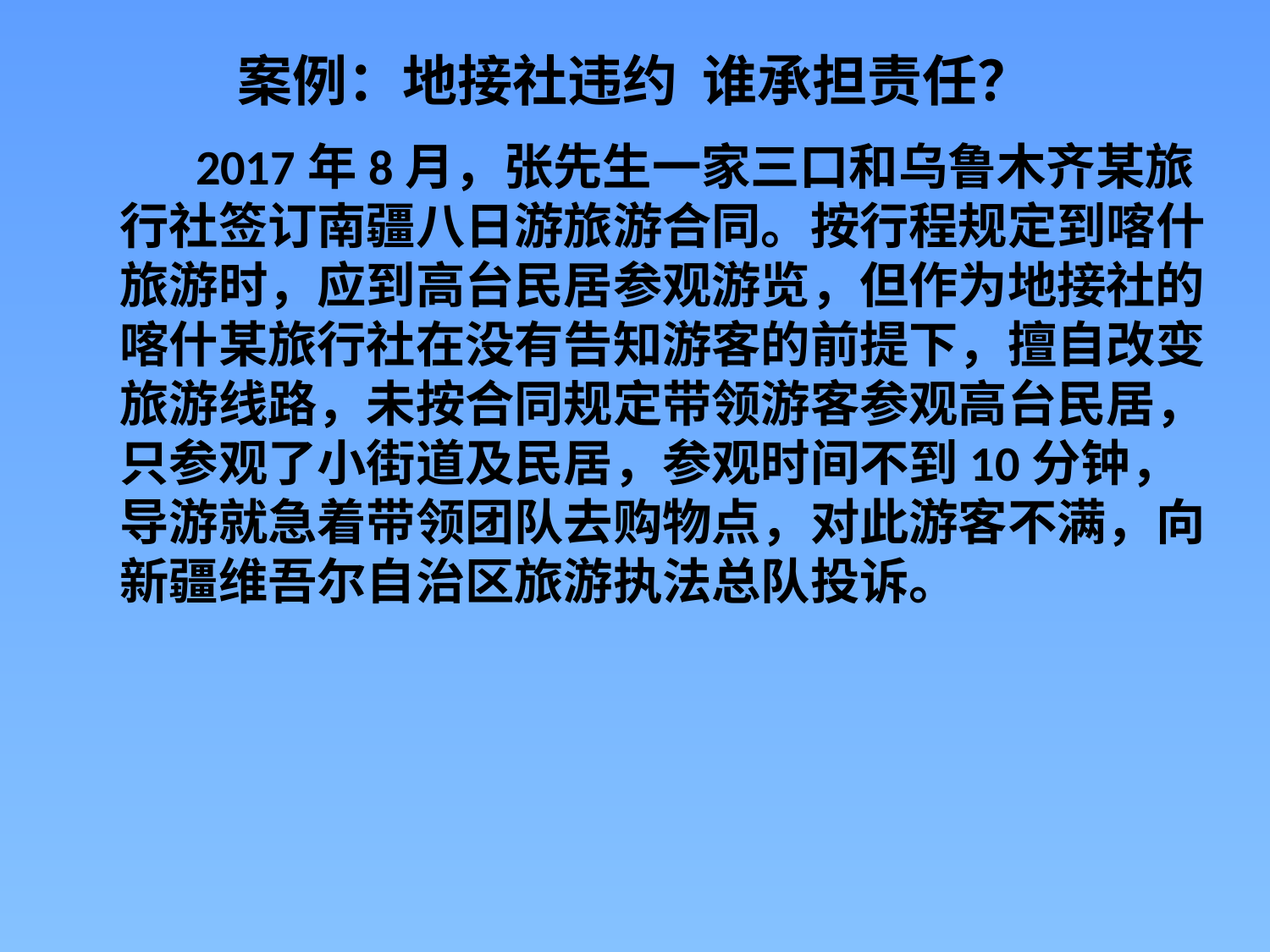

# 案例：地接社违约  谁承担责任？
           2017年8月，张先生一家三口和乌鲁木齐某旅行社签订南疆八日游旅游合同。按行程规定到喀什旅游时，应到高台民居参观游览，但作为地接社的喀什某旅行社在没有告知游客的前提下，擅自改变旅游线路，未按合同规定带领游客参观高台民居，只参观了小街道及民居，参观时间不到10分钟，导游就急着带领团队去购物点，对此游客不满，向新疆维吾尔自治区旅游执法总队投诉。